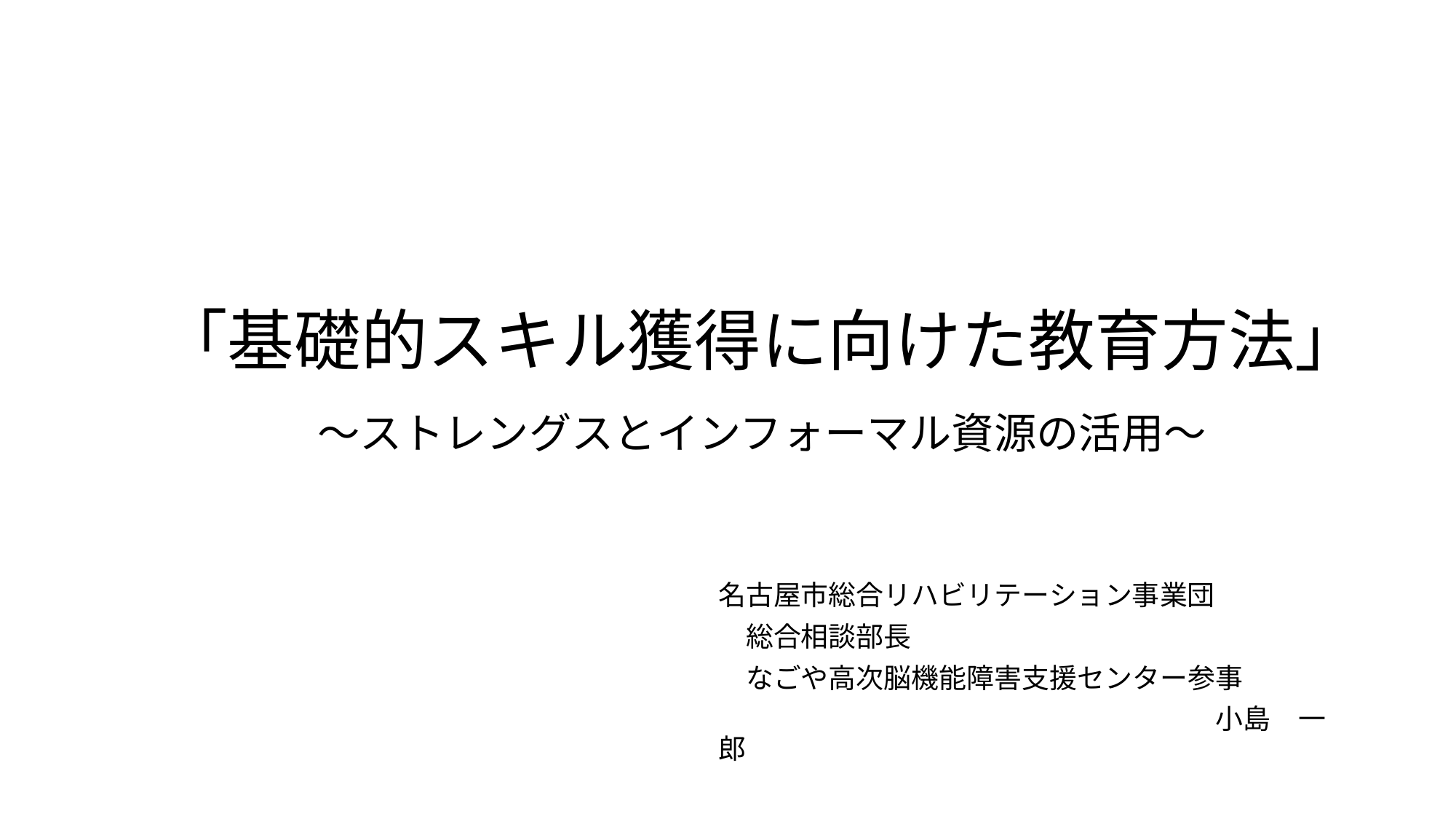

# 「基礎的スキル獲得に向けた教育方法」 ～ストレングスとインフォーマル資源の活用～
名古屋市総合リハビリテーション事業団
　総合相談部長
　なごや高次脳機能障害支援センター参事
　　　　　　　　　　　　　　　　　　小島　一郎